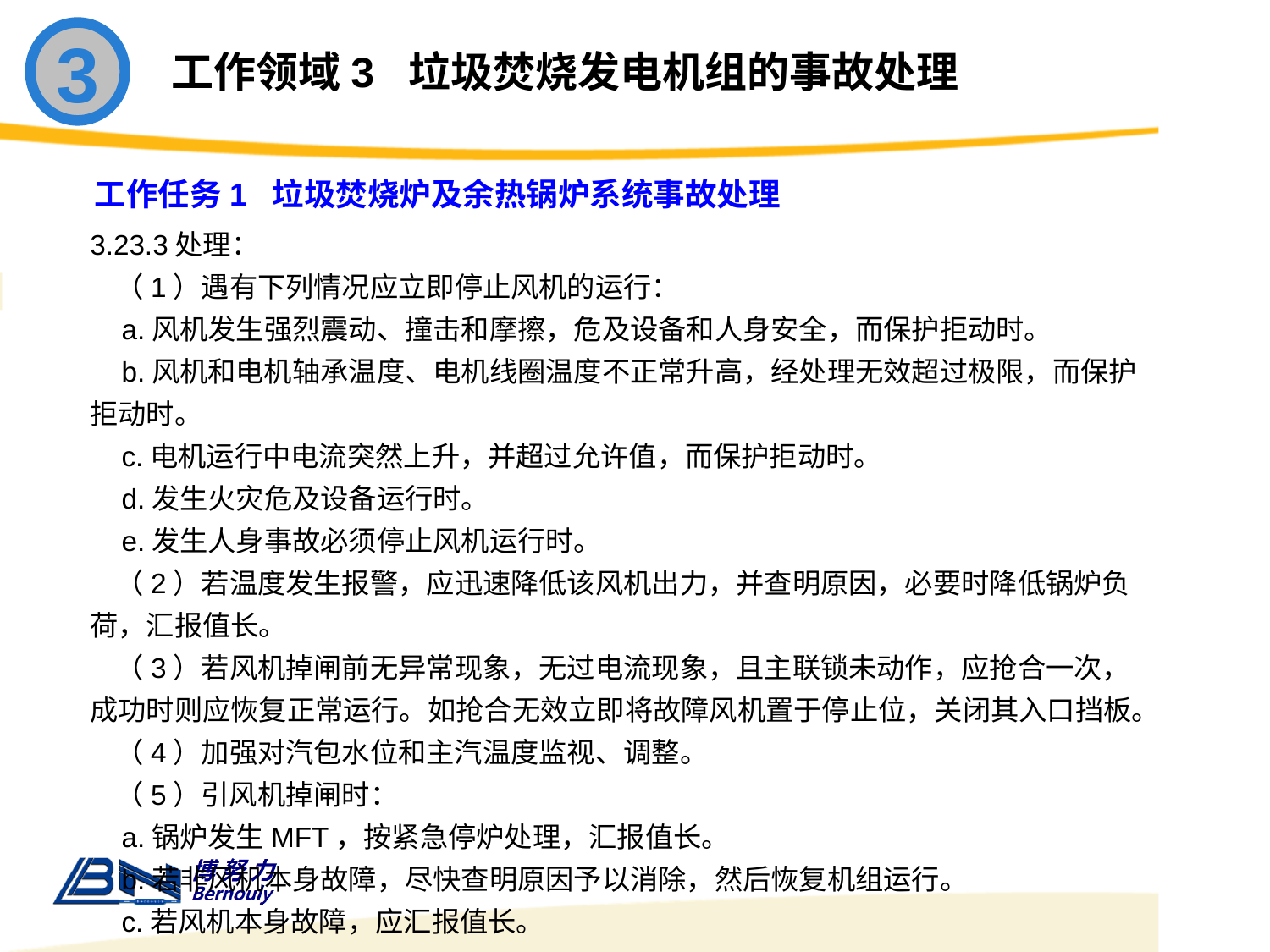

3
工作领域3  垃圾焚烧发电机组的事故处理
工作任务1  垃圾焚烧炉及余热锅炉系统事故处理
3.23.3处理：
   （1）遇有下列情况应立即停止风机的运行：
    a.风机发生强烈震动、撞击和摩擦，危及设备和人身安全，而保护拒动时。
    b.风机和电机轴承温度、电机线圈温度不正常升高，经处理无效超过极限，而保护拒动时。
    c.电机运行中电流突然上升，并超过允许值，而保护拒动时。
    d.发生火灾危及设备运行时。
    e.发生人身事故必须停止风机运行时。
   （2）若温度发生报警，应迅速降低该风机出力，并查明原因，必要时降低锅炉负荷，汇报值长。
   （3）若风机掉闸前无异常现象，无过电流现象，且主联锁未动作，应抢合一次，成功时则应恢复正常运行。如抢合无效立即将故障风机置于停止位，关闭其入口挡板。
   （4）加强对汽包水位和主汽温度监视、调整。
   （5）引风机掉闸时：
    a.锅炉发生MFT，按紧急停炉处理，汇报值长。
    b.若非风机本身故障，尽快查明原因予以消除，然后恢复机组运行。
    c.若风机本身故障，应汇报值长。